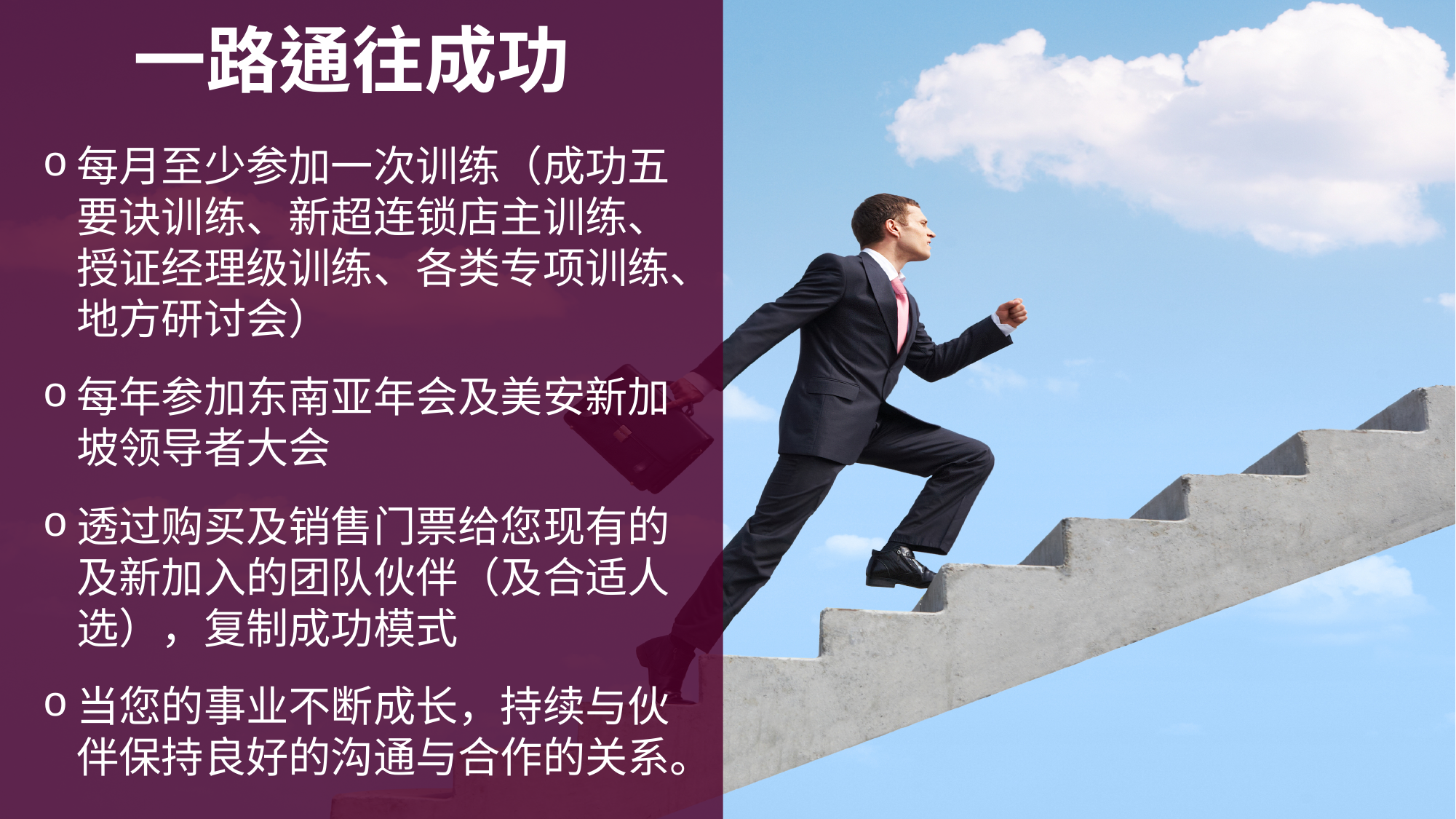

一路通往成功
每月至少参加一次训练（成功五要诀训练、新超连锁店主训练、授证经理级训练、各类专项训练、地方研讨会）
每年参加东南亚年会及美安新加坡领导者大会
透过购买及销售门票给您现有的及新加入的团队伙伴（及合适人选），复制成功模式
当您的事业不断成长，持续与伙伴保持良好的沟通与合作的关系。